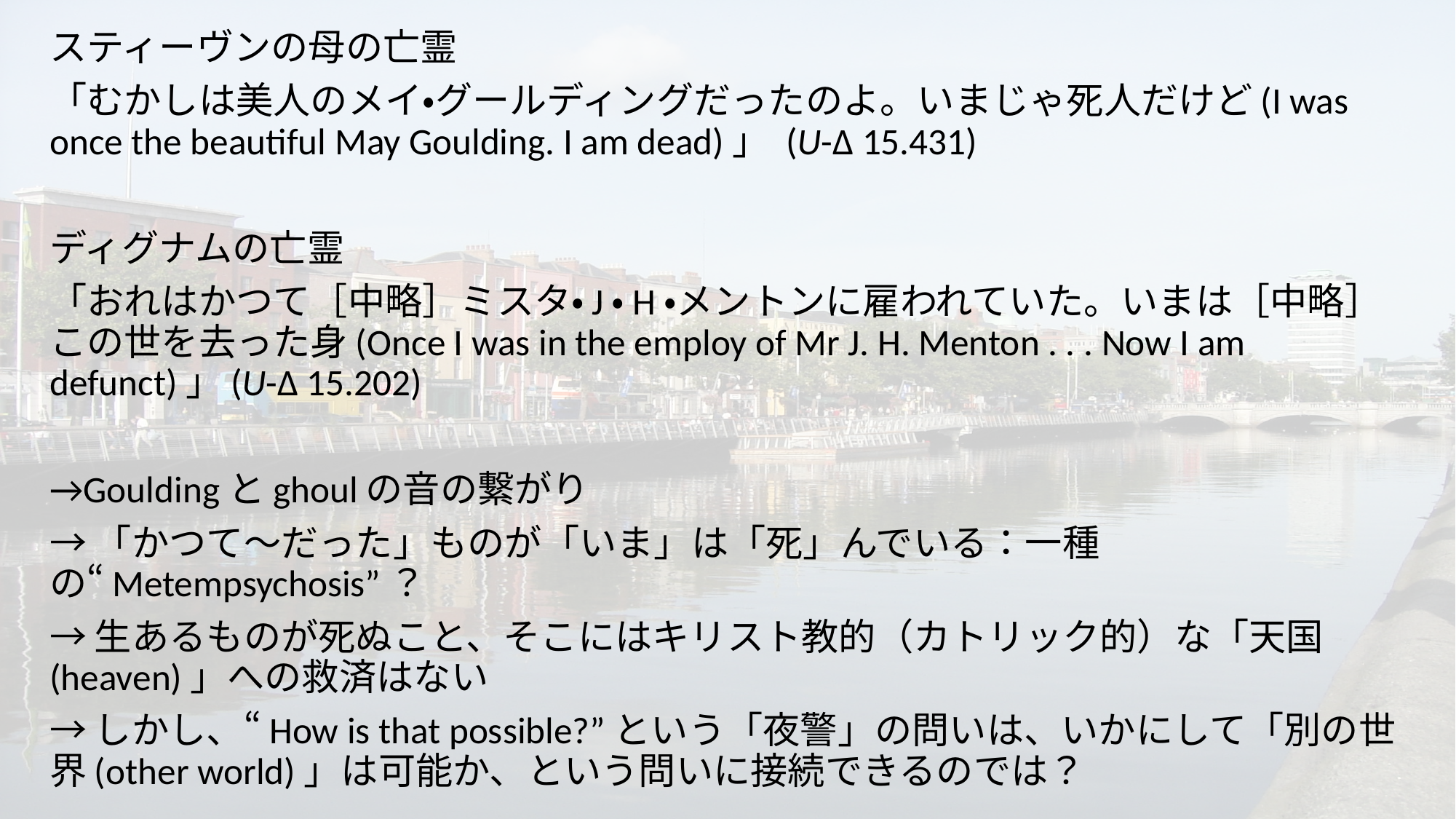

スティーヴンの母の亡霊
「むかしは美人のメイ・グールディングだったのよ。いまじゃ死人だけど(I was once the beautiful May Goulding. I am dead)」 (U-Δ 15.431)

ディグナムの亡霊
「おれはかつて［中略］ミスタ・J・H・メントンに雇われていた。いまは［中略］この世を去った身(Once I was in the employ of Mr J. H. Menton . . . Now I am defunct)」(U-Δ 15.202)

→Gouldingとghoulの音の繋がり
→「かつて～だった」ものが「いま」は「死」んでいる：一種の“Metempsychosis”？
→生あるものが死ぬこと、そこにはキリスト教的（カトリック的）な「天国(heaven)」への救済はない
→しかし、“How is that possible?”という「夜警」の問いは、いかにして「別の世界(other world)」は可能か、という問いに接続できるのでは？